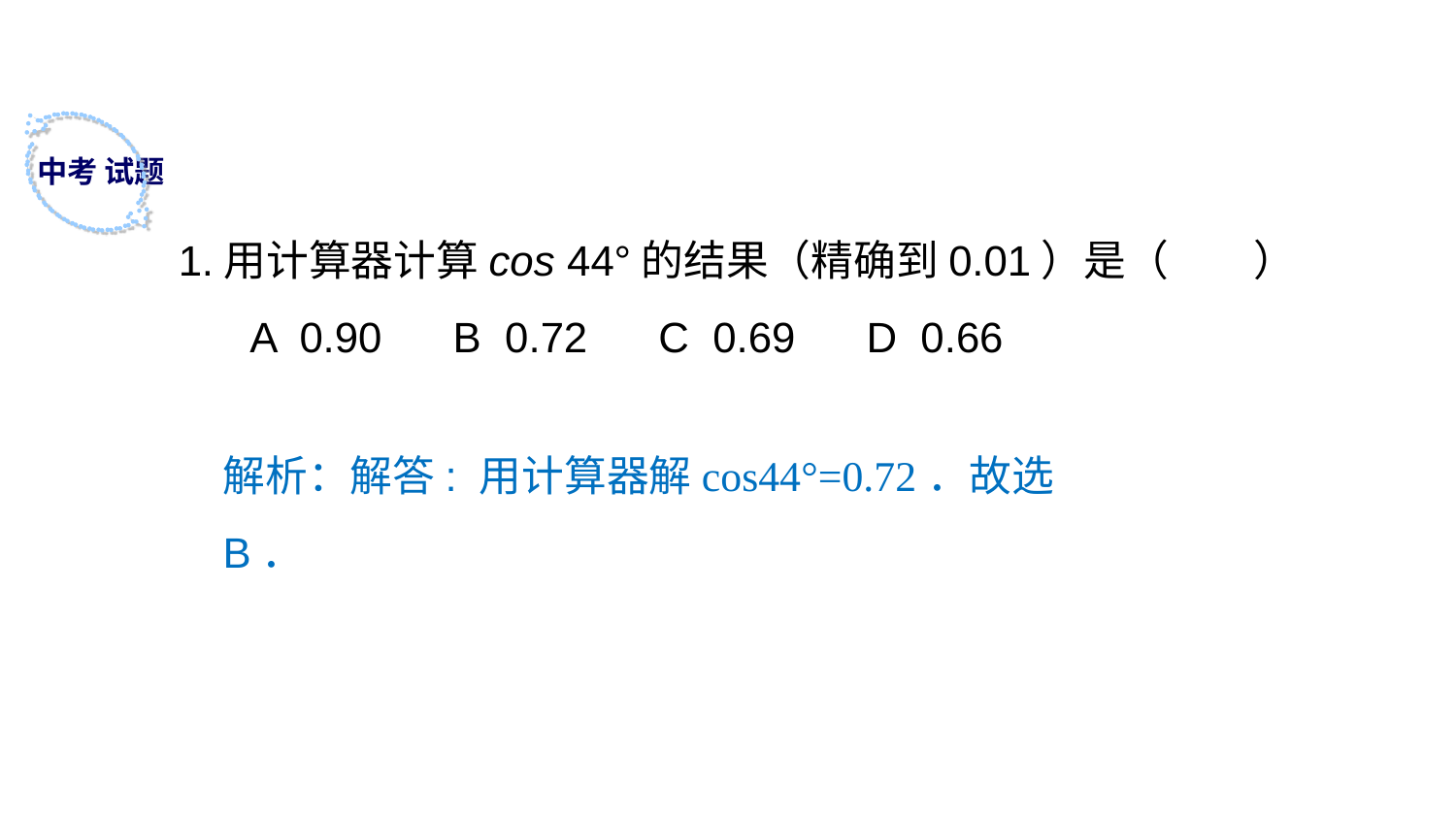

中考 试题
 1.用计算器计算cos 44°的结果（精确到0.01）是（　　）
       A  0.90      B  0.72      C  0.69      D  0.66
解析：解答: 用计算器解cos44°=0.72．故选B．